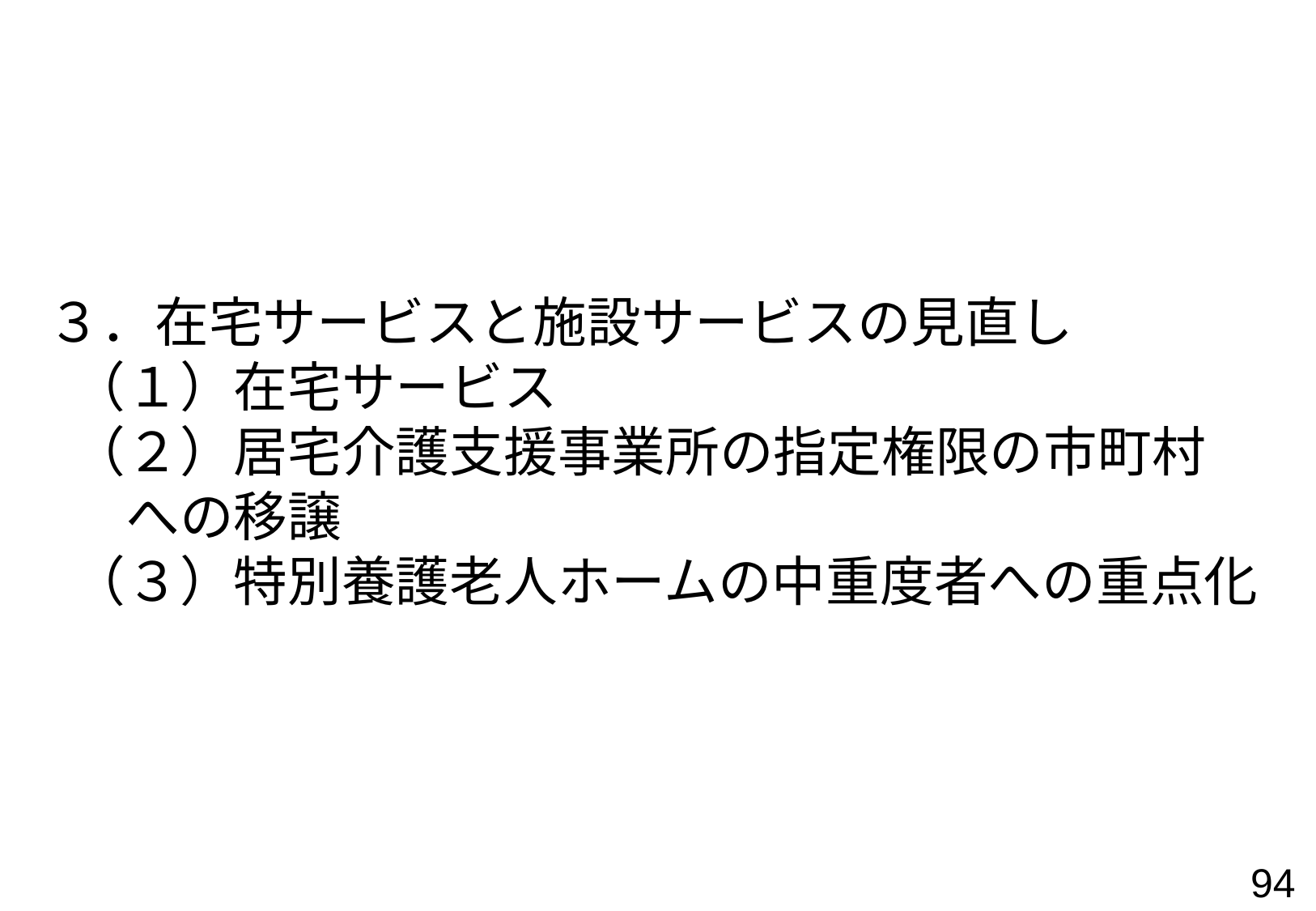

# ３．在宅サービスと施設サービスの見直し （１）在宅サービス　 （２）居宅介護支援事業所の指定権限の市町村 　への移譲 （３）特別養護老人ホームの中重度者への重点化
94